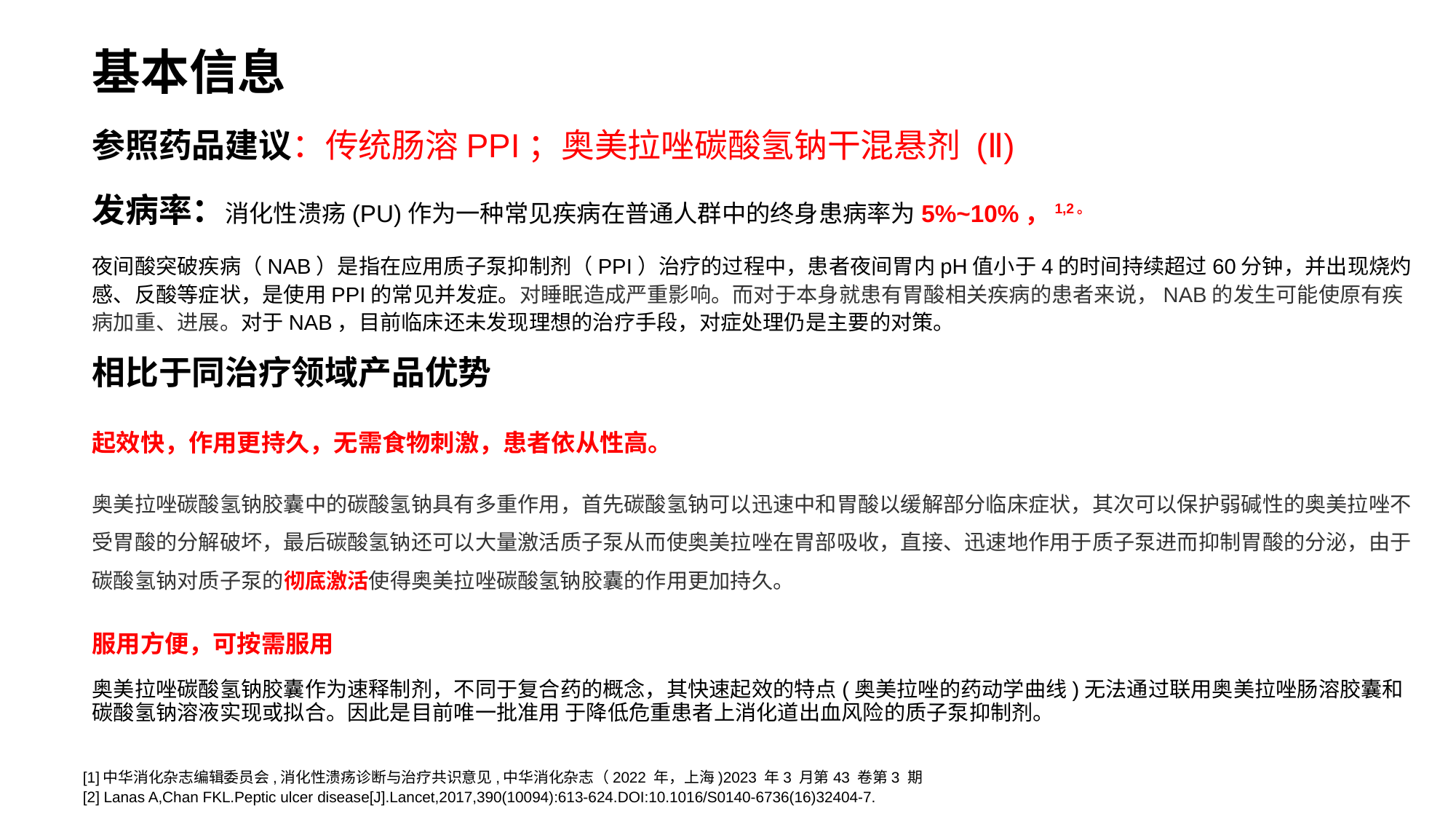

基本信息
参照药品建议：传统肠溶PPI；奥美拉唑碳酸氢钠干混悬剂 (Ⅱ)
发病率：消化性溃疡(PU)作为一种常见疾病在普通人群中的终身患病率为5%~10%，1,2。
夜间酸突破疾病（NAB）是指在应用质子泵抑制剂（PPI）治疗的过程中，患者夜间胃内pH值小于4的时间持续超过60分钟，并出现烧灼感、反酸等症状，是使用PPI的常见并发症。对睡眠造成严重影响。而对于本身就患有胃酸相关疾病的患者来说，NAB的发生可能使原有疾病加重、进展。对于NAB，目前临床还未发现理想的治疗手段，对症处理仍是主要的对策。
相比于同治疗领域产品优势
起效快，作用更持久，无需食物刺激，患者依从性高。
奥美拉唑碳酸氢钠胶囊中的碳酸氢钠具有多重作用，首先碳酸氢钠可以迅速中和胃酸以缓解部分临床症状，其次可以保护弱碱性的奥美拉唑不受胃酸的分解破坏，最后碳酸氢钠还可以大量激活质子泵从而使奥美拉唑在胃部吸收，直接、迅速地作用于质子泵进而抑制胃酸的分泌，由于碳酸氢钠对质子泵的彻底激活使得奥美拉唑碳酸氢钠胶囊的作用更加持久。
服用方便，可按需服用
奥美拉唑碳酸氢钠胶囊作为速释制剂，不同于复合药的概念，其快速起效的特点(奥美拉唑的药动学曲线)无法通过联用奥美拉唑肠溶胶囊和碳酸氢钠溶液实现或拟合。因此是目前唯一批准用 于降低危重患者上消化道出血风险的质子泵抑制剂。
[1]中华消化杂志编辑委员会,消化性溃疡诊断与治疗共识意见,中华消化杂志（2022 年，上海)2023 年3 月第43 卷第3 期
[2] Lanas A,Chan FKL.Peptic ulcer disease[J].Lancet,2017,390(10094):613-624.DOI:10.1016/S0140-6736(16)32404-7.